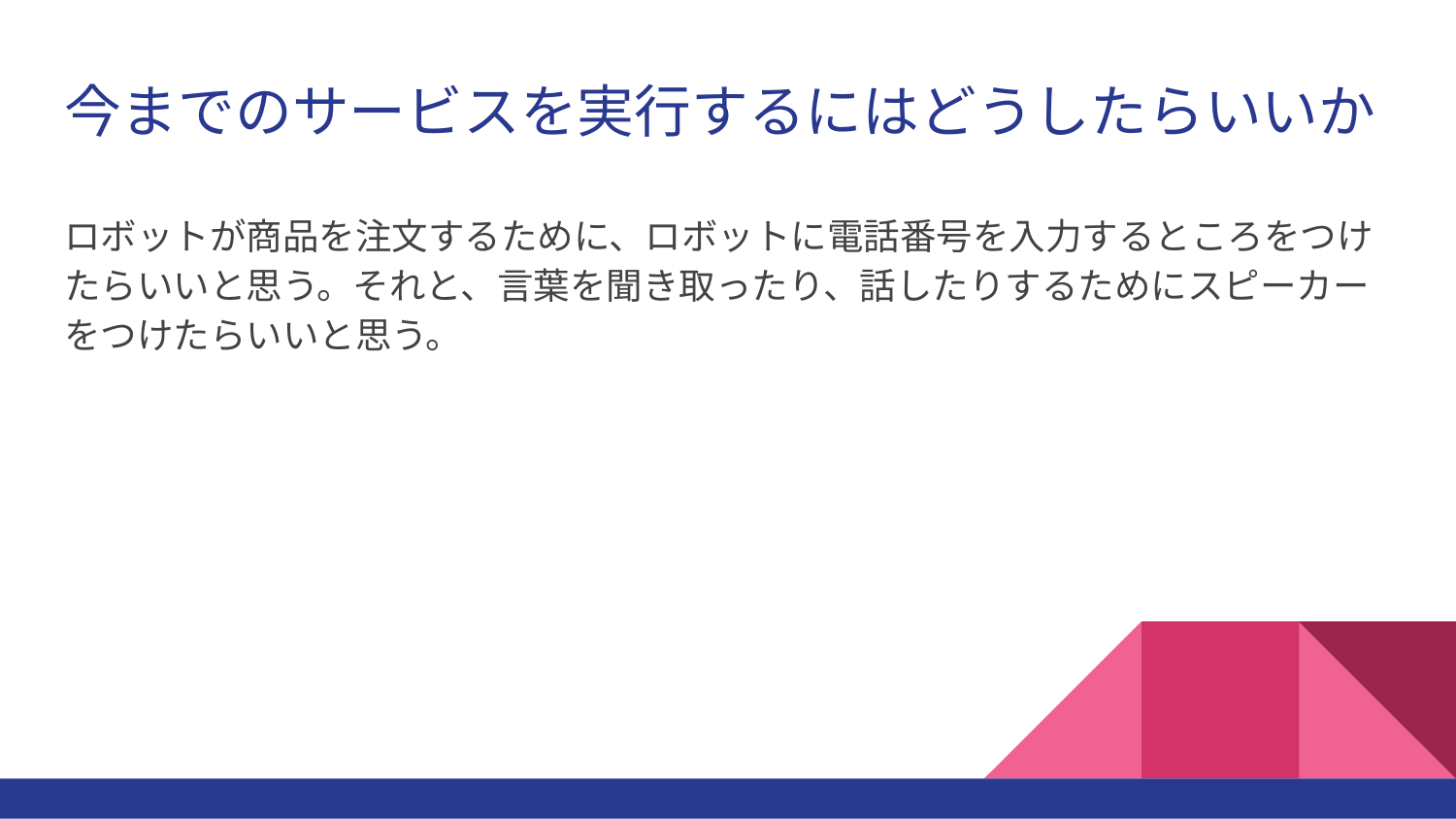

# 今までのサービスを実行するにはどうしたらいいか
ロボットが商品を注文するために、ロボットに電話番号を入力するところをつけたらいいと思う。それと、言葉を聞き取ったり、話したりするためにスピーカーをつけたらいいと思う。